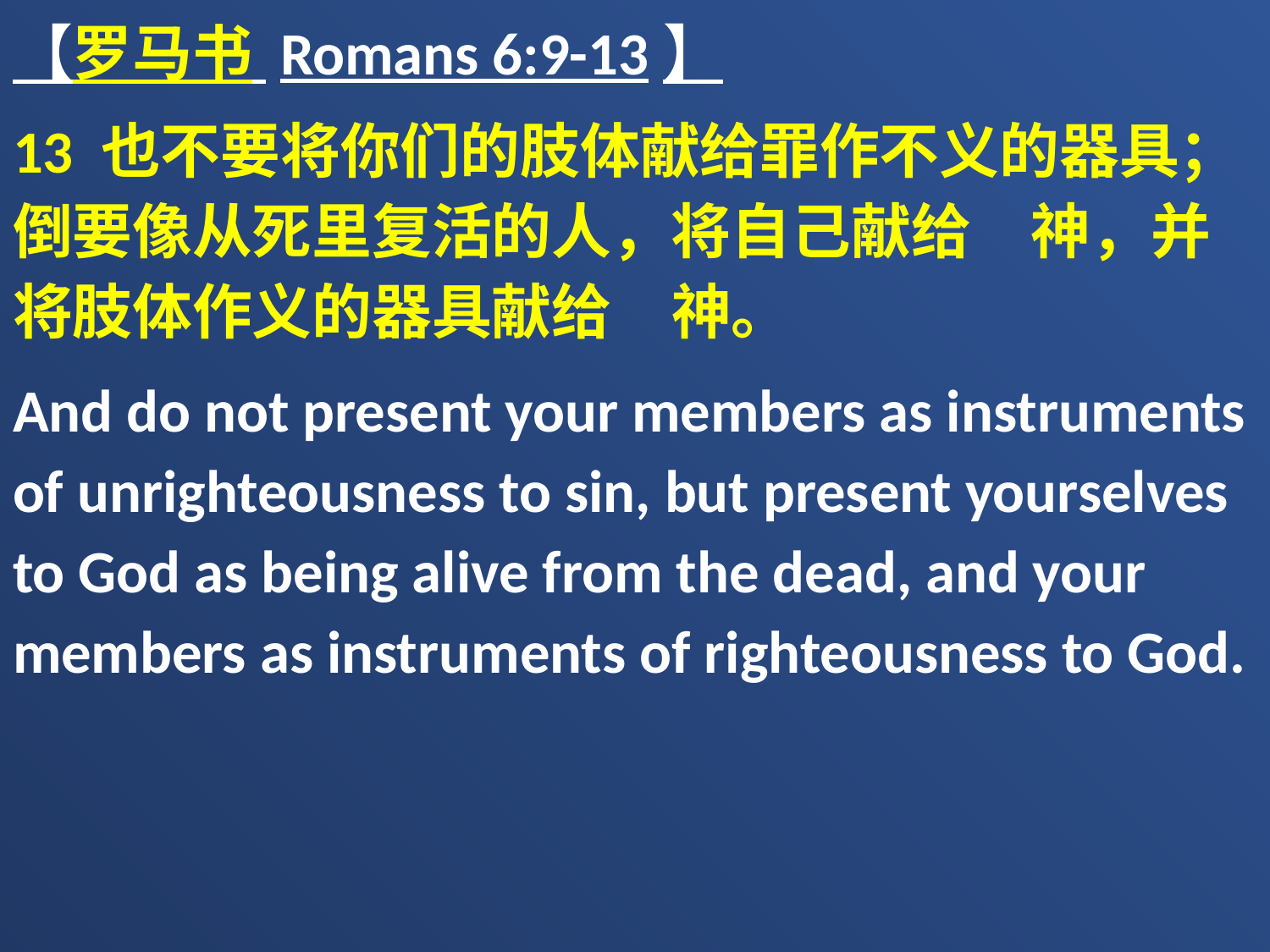

【罗马书 Romans 6:9-13】
13 也不要将你们的肢体献给罪作不义的器具；倒要像从死里复活的人，将自己献给　神，并将肢体作义的器具献给　神。
And do not present your members as instruments of unrighteousness to sin, but present yourselves to God as being alive from the dead, and your members as instruments of righteousness to God.